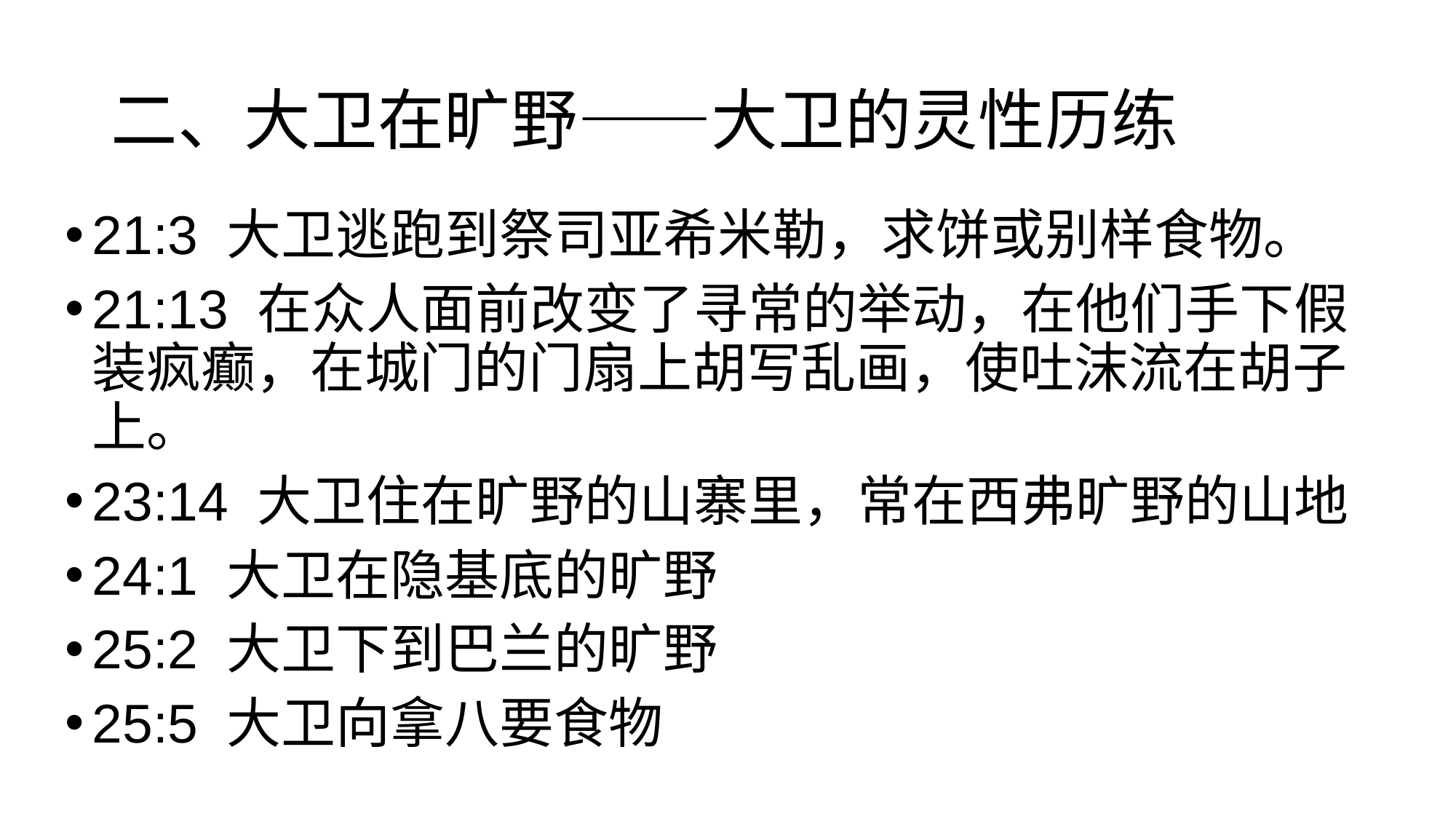

# 二、大卫在旷野——大卫的灵性历练
21:3 大卫逃跑到祭司亚希米勒，求饼或别样食物。
21:13 在众人面前改变了寻常的举动，在他们手下假装疯癫，在城门的门扇上胡写乱画，使吐沫流在胡子上。
23:14 大卫住在旷野的山寨里，常在西弗旷野的山地
24:1 大卫在隐基底的旷野
25:2 大卫下到巴兰的旷野
25:5 大卫向拿八要食物